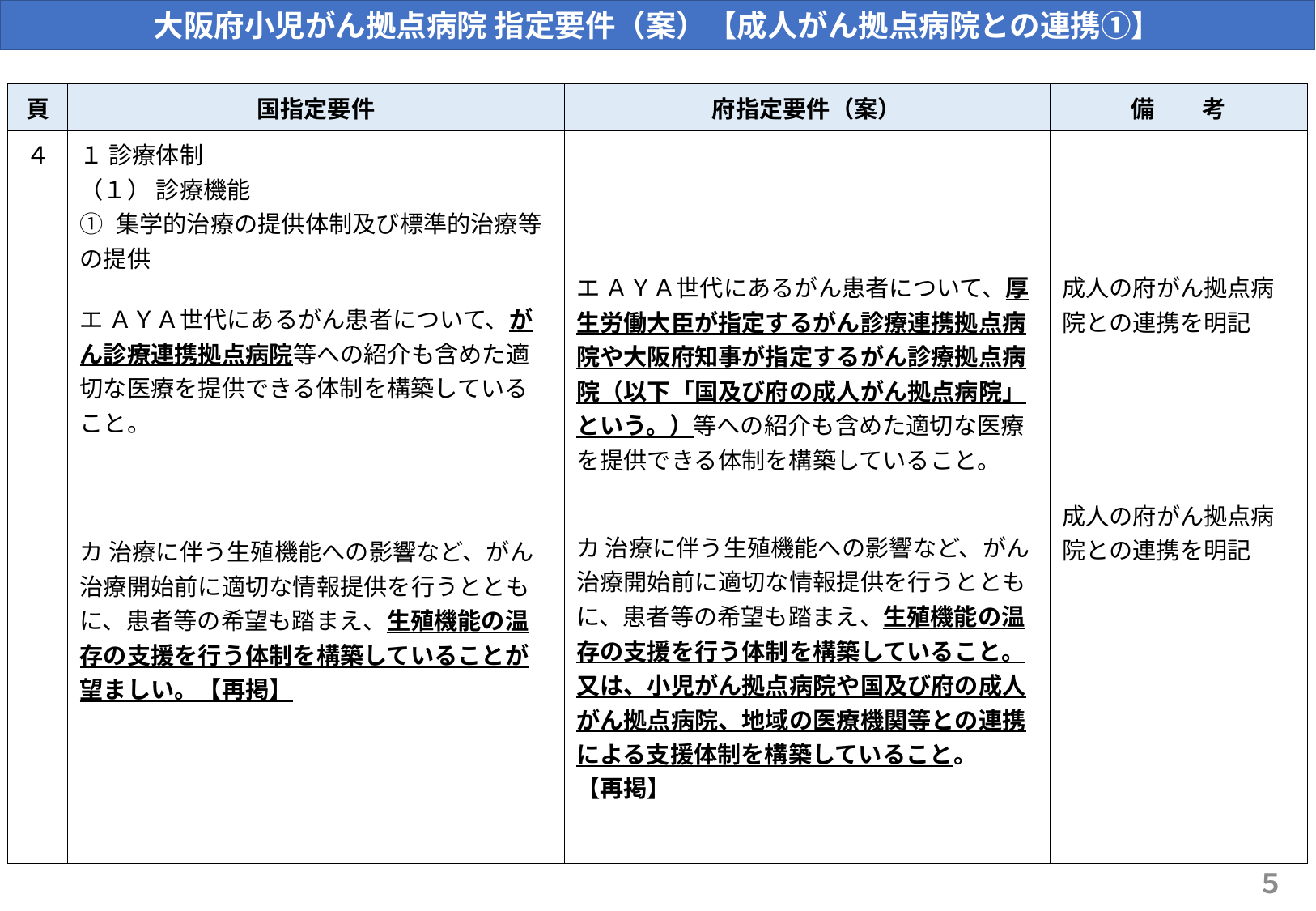

大阪府小児がん拠点病院 指定要件（案）【成人がん拠点病院との連携①】
| 頁 | 国指定要件 | 府指定要件（案） | 備　　考 |
| --- | --- | --- | --- |
| ４ | １ 診療体制 （１） 診療機能 ① 集学的治療の提供体制及び標準的治療等の提供 エ ＡＹＡ世代にあるがん患者について、がん診療連携拠点病院等への紹介も含めた適切な医療を提供できる体制を構築していること。 カ 治療に伴う生殖機能への影響など、がん治療開始前に適切な情報提供を行うとともに、患者等の希望も踏まえ、生殖機能の温 存の支援を行う体制を構築していることが 望ましい。【再掲】 | エ ＡＹＡ世代にあるがん患者について、厚生労働大臣が指定するがん診療連携拠点病院や大阪府知事が指定するがん診療拠点病院（以下「国及び府の成人がん拠点病院」という。）等への紹介も含めた適切な医療を提供できる体制を構築していること。 カ 治療に伴う生殖機能への影響など、がん治療開始前に適切な情報提供を行うとともに、患者等の希望も踏まえ、生殖機能の温存の支援を行う体制を構築していること。 又は、小児がん拠点病院や国及び府の成人がん拠点病院、地域の医療機関等との連携による支援体制を構築していること。 【再掲】 | 成人の府がん拠点病院との連携を明記 成人の府がん拠点病院との連携を明記 |
５